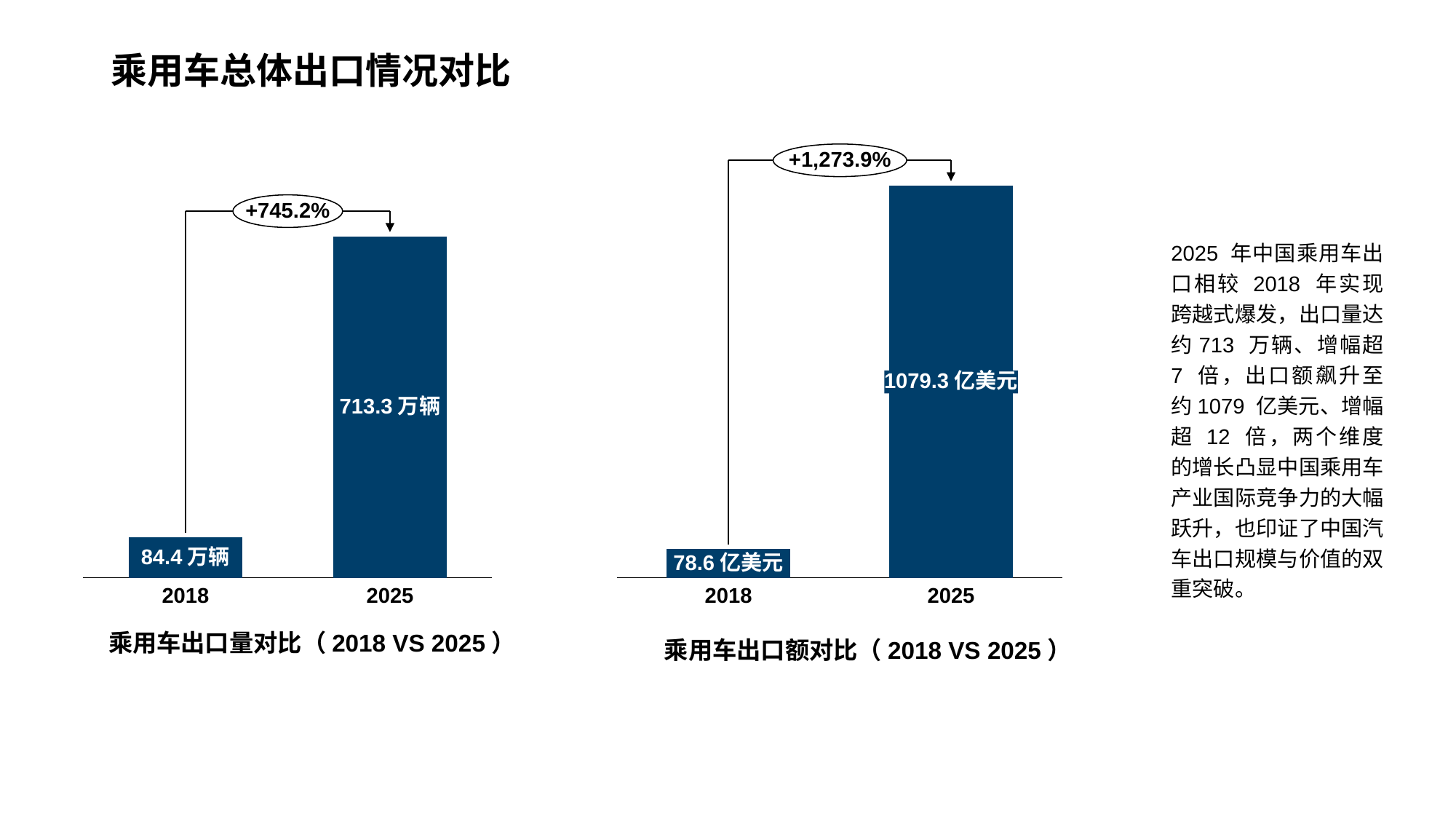

乘用车总体出口情况对比
+1,273.9%

### Chart

| Category |  |
|---|---|
+745.2%

### Chart

| Category |  |
|---|---|
2025 年中国乘用车出口相较 2018 年实现跨越式爆发，出口量达 约713 万辆、增幅超 7 倍，出口额飙升至 约1079 亿美元、增幅超 12 倍，两个维度的增长凸显中国乘用车产业国际竞争力的大幅跃升，也印证了中国汽车出口规模与价值的双重突破。
1079.3亿美元
713.3万辆
84.4万辆
78.6亿美元
2018
2025
2018
2025
乘用车出口量对比（2018 VS 2025）
乘用车出口额对比（2018 VS 2025）